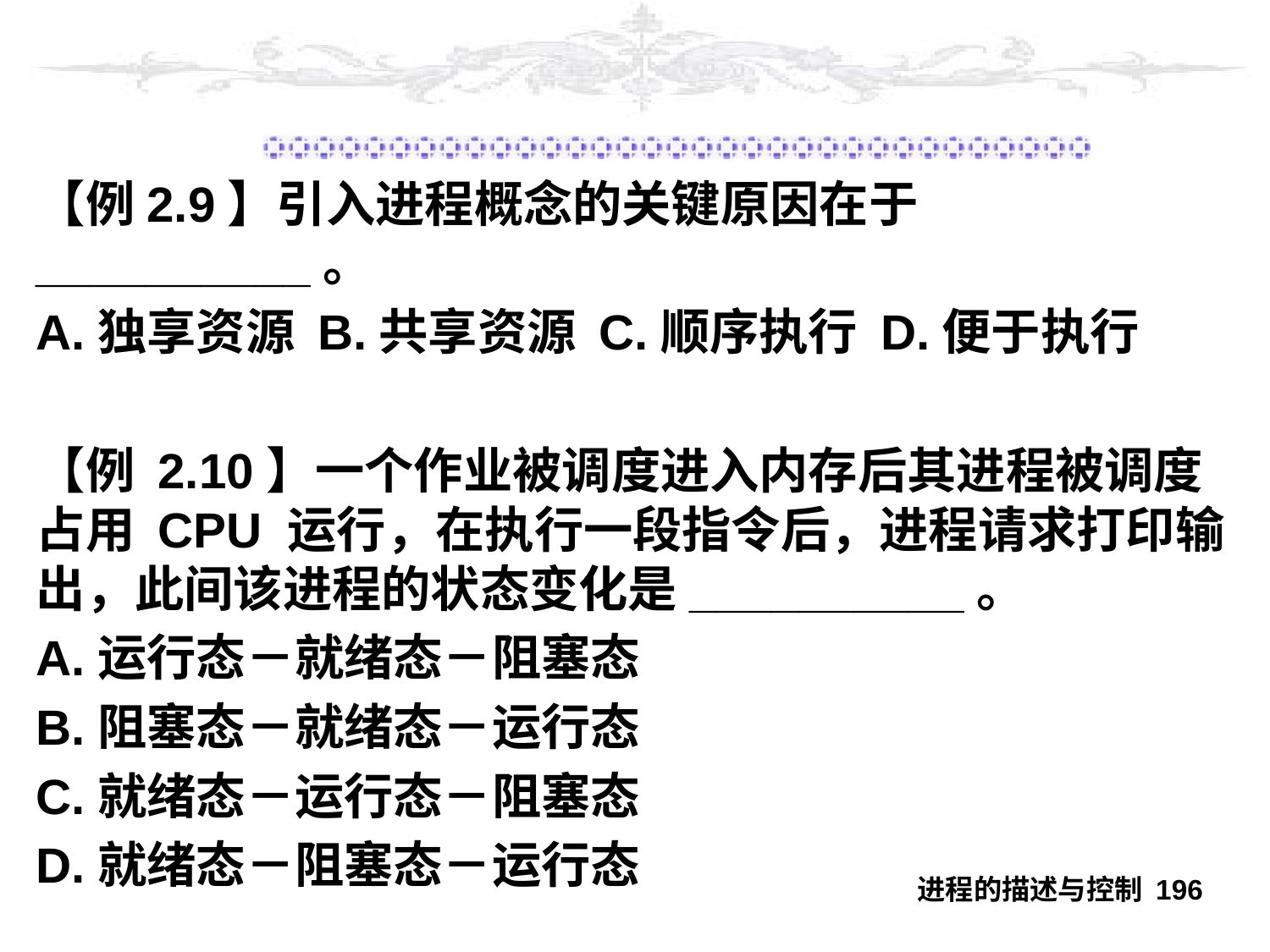

#
【例2.9】引入进程概念的关键原因在于__________。
A.独享资源 B.共享资源 C.顺序执行 D.便于执行

【例 2.10】一个作业被调度进入内存后其进程被调度占用 CPU 运行，在执行一段指令后，进程请求打印输出，此间该进程的状态变化是__________。
A.运行态－就绪态－阻塞态
B.阻塞态－就绪态－运行态
C.就绪态－运行态－阻塞态
D.就绪态－阻塞态－运行态